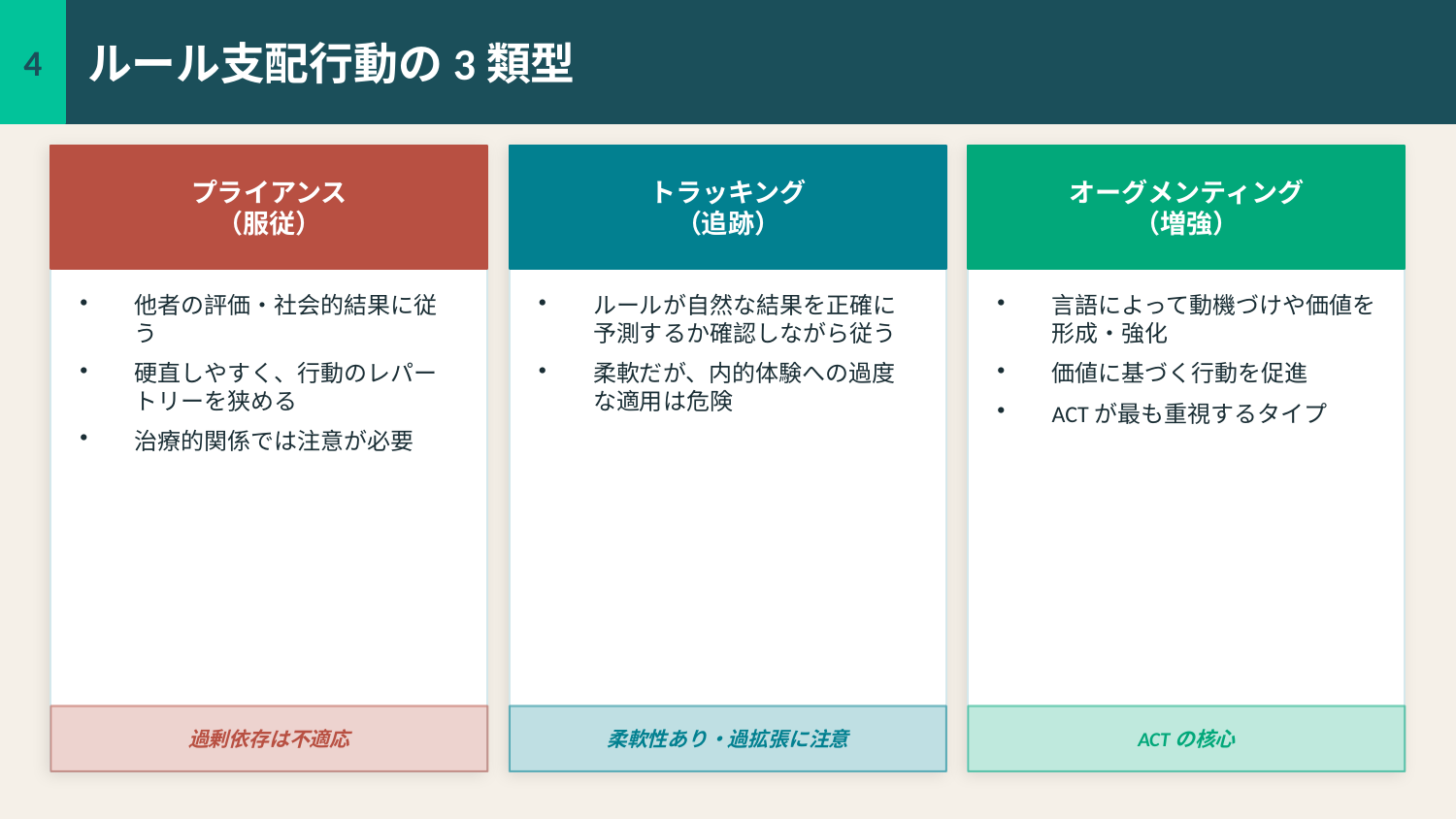

4
ルール支配行動の3類型

プライアンス
（服従）

トラッキング
（追跡）

オーグメンティング
（増強）
他者の評価・社会的結果に従う
硬直しやすく、行動のレパートリーを狭める
治療的関係では注意が必要
ルールが自然な結果を正確に予測するか確認しながら従う
柔軟だが、内的体験への過度な適用は危険
言語によって動機づけや価値を形成・強化
価値に基づく行動を促進
ACTが最も重視するタイプ

過剰依存は不適応

柔軟性あり・過拡張に注意

ACTの核心